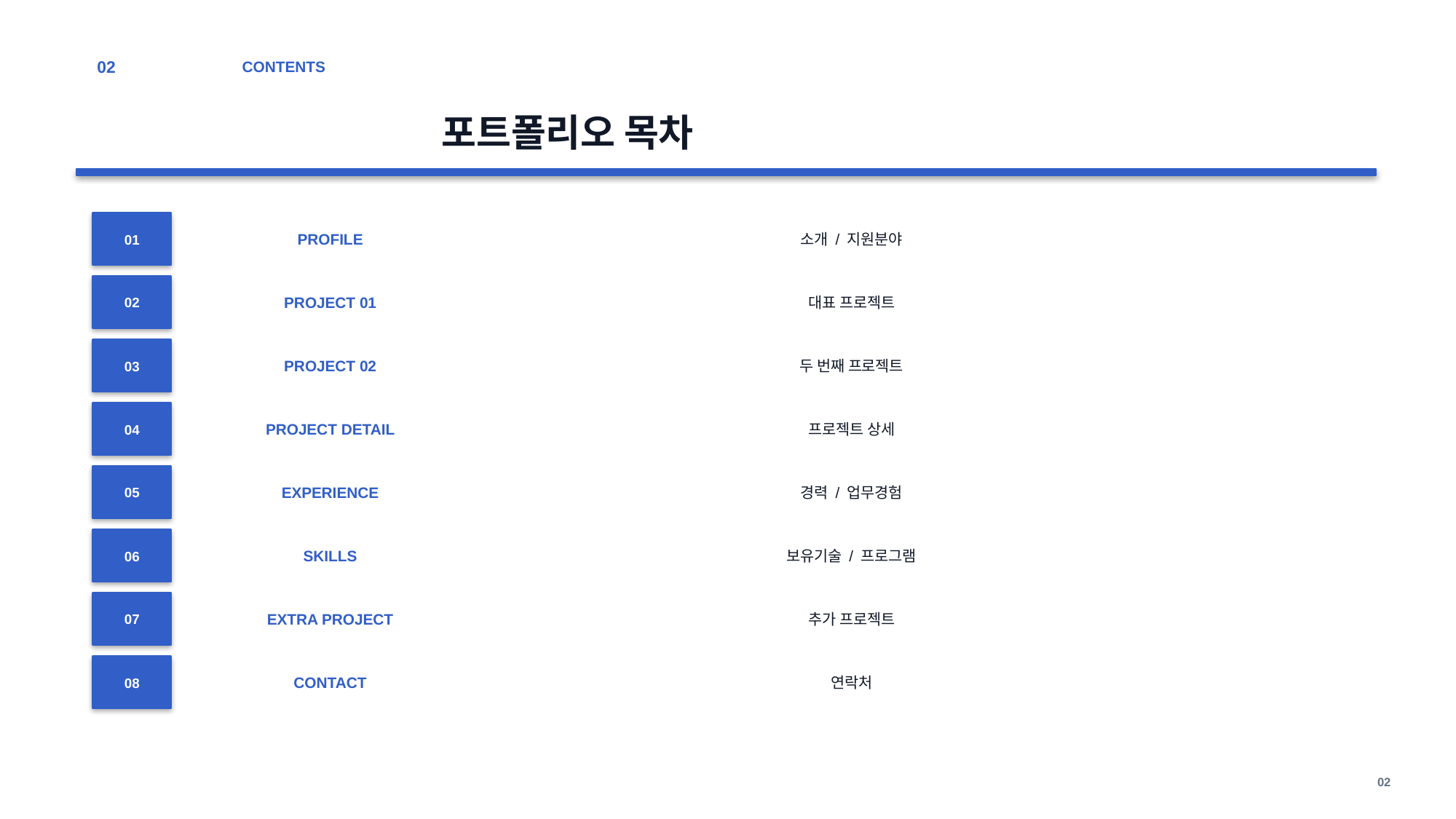

02
CONTENTS
포트폴리오 목차

01
PROFILE
소개 / 지원분야

02
PROJECT 01
대표 프로젝트

03
PROJECT 02
두 번째 프로젝트

04
PROJECT DETAIL
프로젝트 상세

05
EXPERIENCE
경력 / 업무경험

06
SKILLS
보유기술 / 프로그램

07
EXTRA PROJECT
추가 프로젝트

08
CONTACT
연락처
02